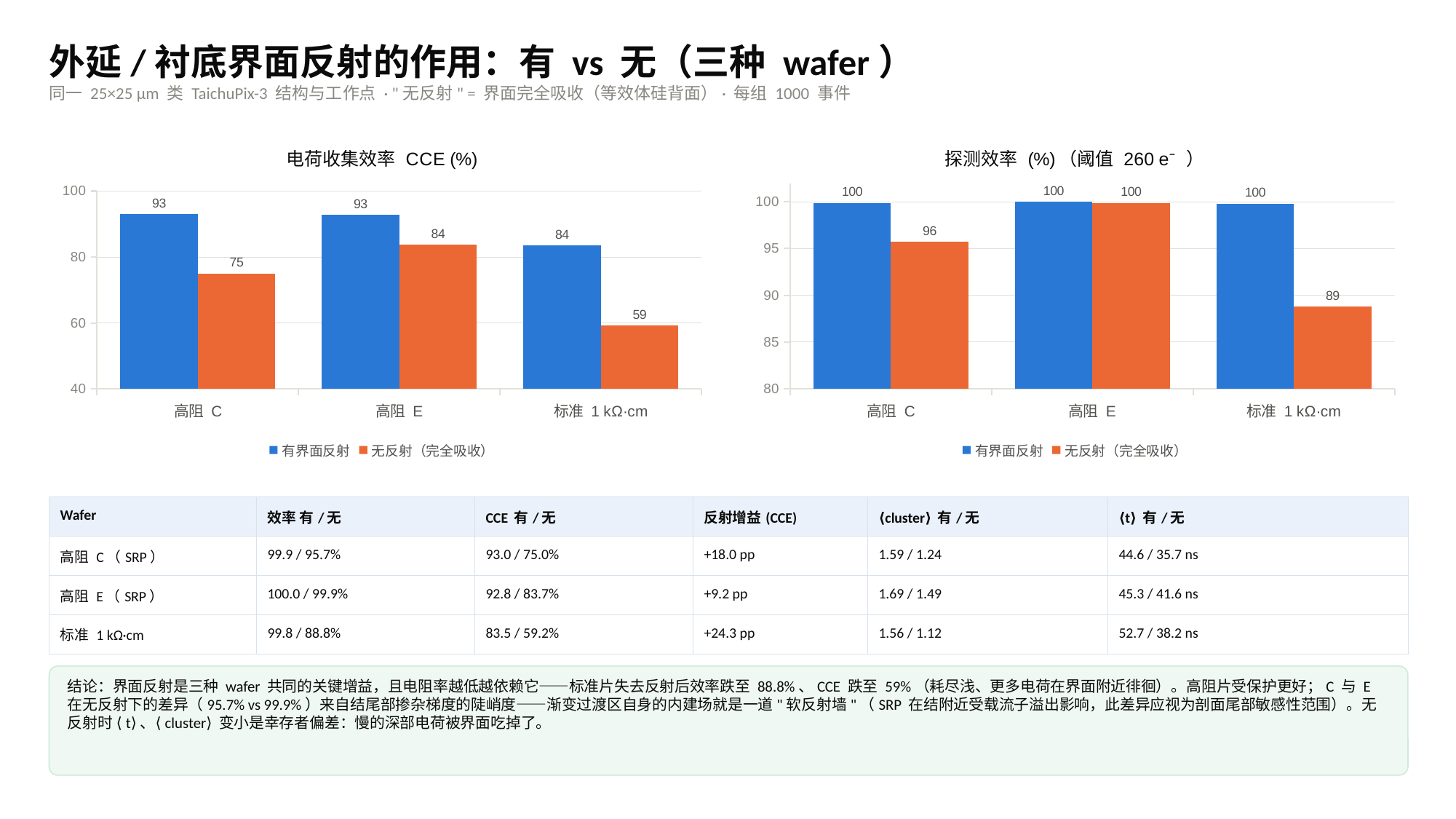

外延/衬底界面反射的作用：有 vs 无（三种 wafer）
同一 25×25 µm 类 TaichuPix-3 结构与工作点 · "无反射" = 界面完全吸收（等效体硅背面）· 每组 1000 事件

### Chart: 电荷收集效率 CCE (%)

| Category | 有界面反射 | 无反射（完全吸收） |
|---|---|---|
| 高阻 C | 93.0 | 75.0 |
| 高阻 E | 92.8 | 83.7 |
| 标准 1 kΩ·cm | 83.5 | 59.2 |

### Chart: 探测效率 (%)（阈值 260 e⁻）

| Category | 有界面反射 | 无反射（完全吸收） |
|---|---|---|
| 高阻 C | 99.9 | 95.7 |
| 高阻 E | 100.0 | 99.9 |
| 标准 1 kΩ·cm | 99.8 | 88.8 |
| Wafer | 效率 有/无 | CCE 有/无 | 反射增益(CCE) | ⟨cluster⟩ 有/无 | ⟨t⟩ 有/无 |
| --- | --- | --- | --- | --- | --- |
| 高阻 C（SRP） | 99.9 / 95.7% | 93.0 / 75.0% | +18.0 pp | 1.59 / 1.24 | 44.6 / 35.7 ns |
| 高阻 E（SRP） | 100.0 / 99.9% | 92.8 / 83.7% | +9.2 pp | 1.69 / 1.49 | 45.3 / 41.6 ns |
| 标准 1 kΩ·cm | 99.8 / 88.8% | 83.5 / 59.2% | +24.3 pp | 1.56 / 1.12 | 52.7 / 38.2 ns |

结论：界面反射是三种 wafer 共同的关键增益，且电阻率越低越依赖它——标准片失去反射后效率跌至 88.8%、CCE 跌至 59%（耗尽浅、更多电荷在界面附近徘徊）。高阻片受保护更好；C 与 E 在无反射下的差异（95.7% vs 99.9%）来自结尾部掺杂梯度的陡峭度——渐变过渡区自身的内建场就是一道"软反射墙"（SRP 在结附近受载流子溢出影响，此差异应视为剖面尾部敏感性范围）。无反射时 ⟨t⟩、⟨cluster⟩ 变小是幸存者偏差：慢的深部电荷被界面吃掉了。